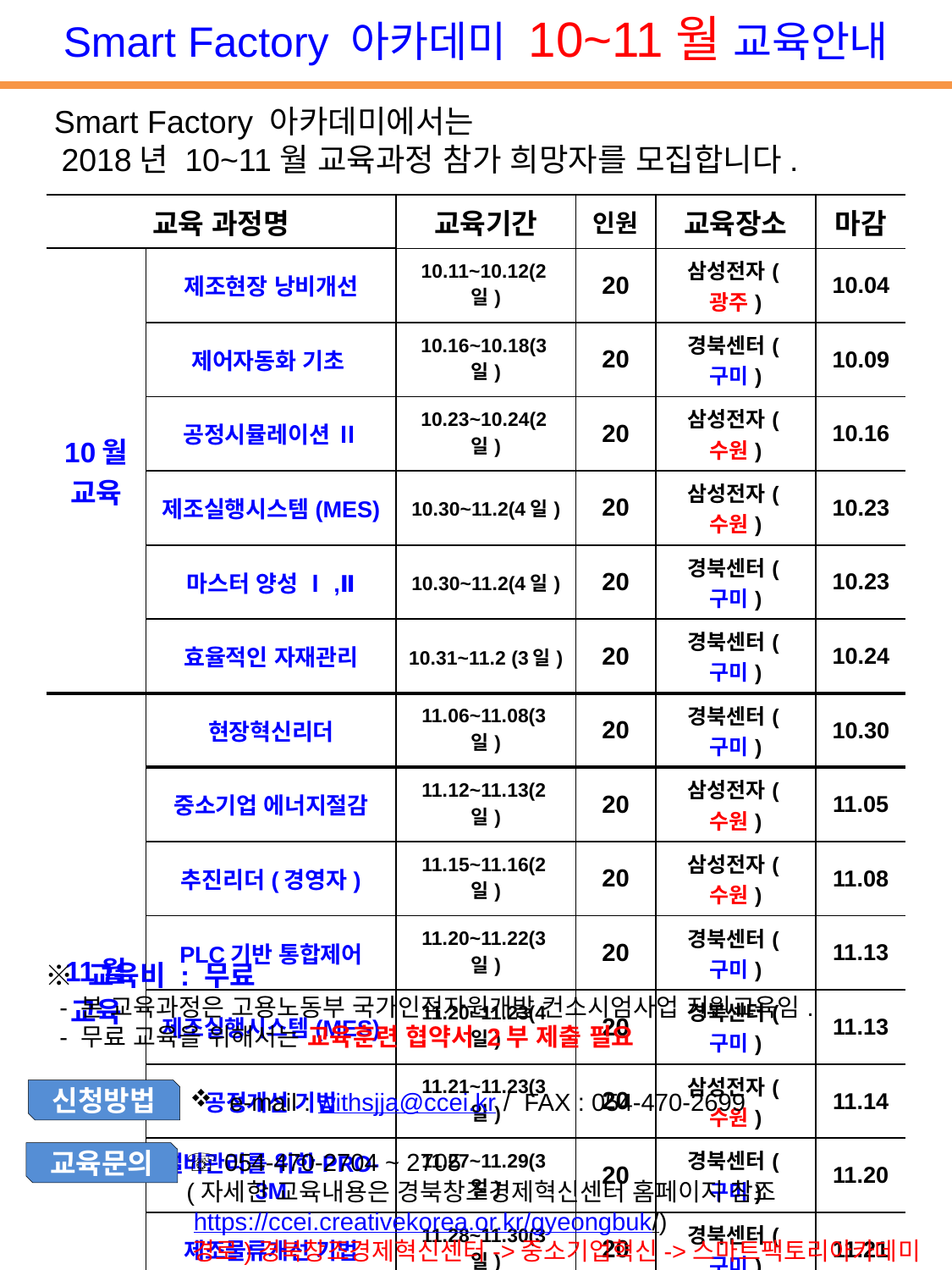

Smart Factory 아카데미 10~11월 교육안내
# Smart Factory 아카데미에서는 2018년 10~11월 교육과정 참가 희망자를 모집합니다.
| 교육 과정명 |  | 교육기간 | 인원 | 교육장소 | 마감 |
| --- | --- | --- | --- | --- | --- |
| 10월 교육 | 제조현장 낭비개선 | 10.11~10.12(2일) | 20 | 삼성전자(광주) | 10.04 |
|  | 제어자동화 기초 | 10.16~10.18(3일) | 20 | 경북센터(구미) | 10.09 |
|  | 공정시뮬레이션 Ⅱ | 10.23~10.24(2일) | 20 | 삼성전자(수원) | 10.16 |
|  | 제조실행시스템(MES) | 10.30~11.2(4일) | 20 | 삼성전자(수원) | 10.23 |
|  | 마스터 양성 Ⅰ,Ⅱ | 10.30~11.2(4일) | 20 | 경북센터(구미) | 10.23 |
|  | 효율적인 자재관리 | 10.31~11.2 (3일) | 20 | 경북센터(구미) | 10.24 |
| 11월 교육 | 현장혁신리더 | 11.06~11.08(3일) | 20 | 경북센터(구미) | 10.30 |
|  | 중소기업 에너지절감 | 11.12~11.13(2일) | 20 | 삼성전자(수원) | 11.05 |
|  | 추진리더(경영자) | 11.15~11.16(2일) | 20 | 삼성전자(수원) | 11.08 |
|  | PLC기반 통합제어 | 11.20~11.22(3일) | 20 | 경북센터(구미) | 11.13 |
|  | 제조실행시스템(MES) | 11.20~11.23(4일) | 20 | 경북센터(구미) | 11.13 |
|  | 공정개선 기법 | 11.21~11.23(3일) | 20 | 삼성전자(수원) | 11.14 |
|  | 설비관리를 위한PRO-3M | 11.27~11.29(3일) | 20 | 경북센터(구미) | 11.20 |
|  | 제조물류개선 기법 | 11.28~11.30(3일) | 20 | 경북센터(구미) | 11.21 |
 ※ 교육비 : 무료
   - 본 교육과정은 고용노동부 국가인적자원개발 컨소시엄사업 지원교육임.
   - 무료 교육을 위해서는 교육훈련 협약서 2부 제출 필요
신청방법
e-mail : withsjja@ccei.kr /  FAX : 054-470-2699
    ☏ 054-470-2704 ~ 2705
    (자세한 교육내용은 경북창조경제혁신센터 홈페이지 참조
     https://ccei.creativekorea.or.kr/gyeongbuk/)
    경로)경북창조경제혁신센터->중소기업혁신->스마트팩토리아카데미
교육문의